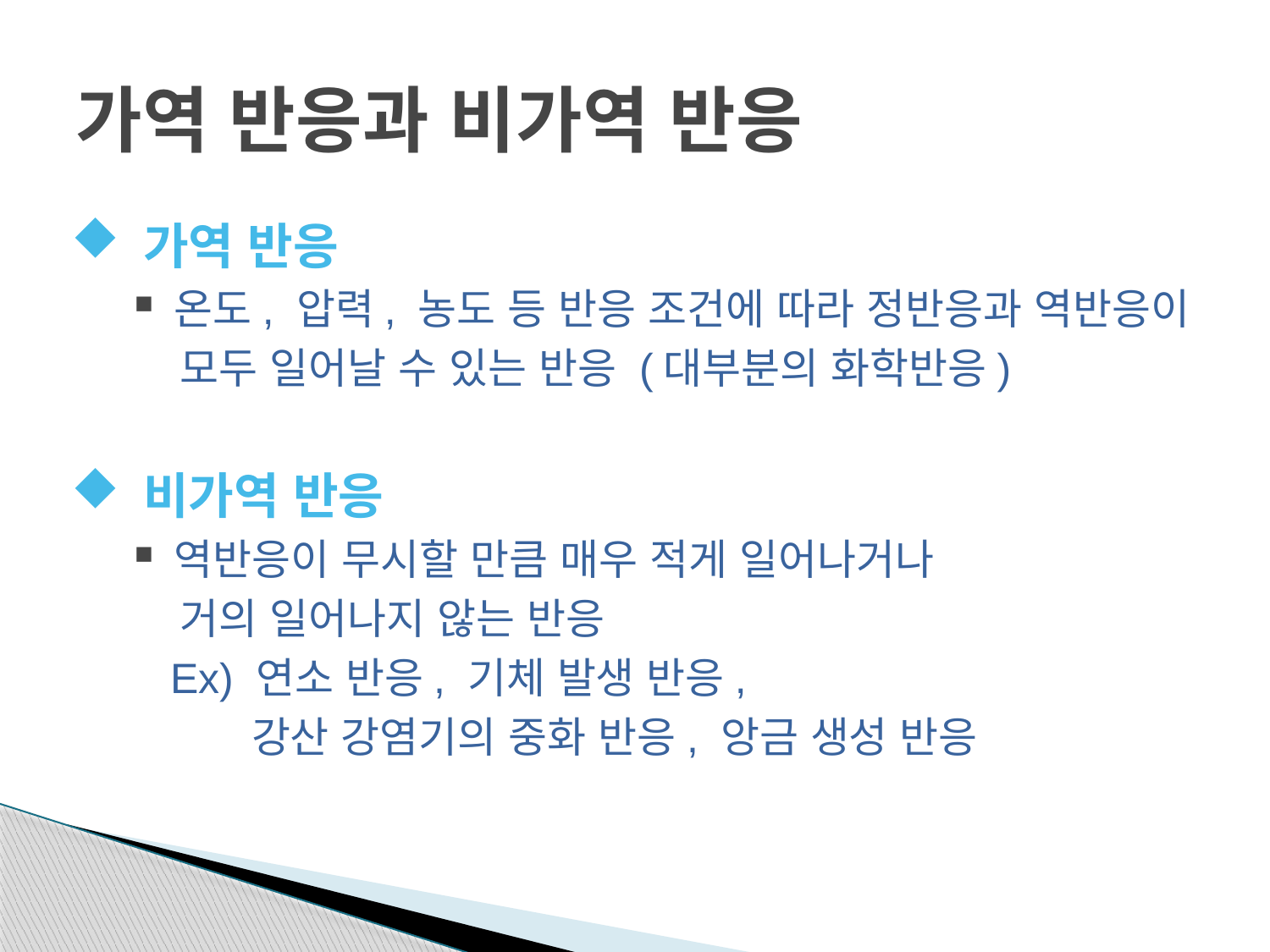

# 가역 반응과 비가역 반응
 가역 반응
온도, 압력, 농도 등 반응 조건에 따라 정반응과 역반응이
   모두 일어날 수 있는 반응 (대부분의 화학반응)
 비가역 반응
역반응이 무시할 만큼 매우 적게 일어나거나
   거의 일어나지 않는 반응
   Ex) 연소 반응, 기체 발생 반응,
         강산 강염기의 중화 반응, 앙금 생성 반응